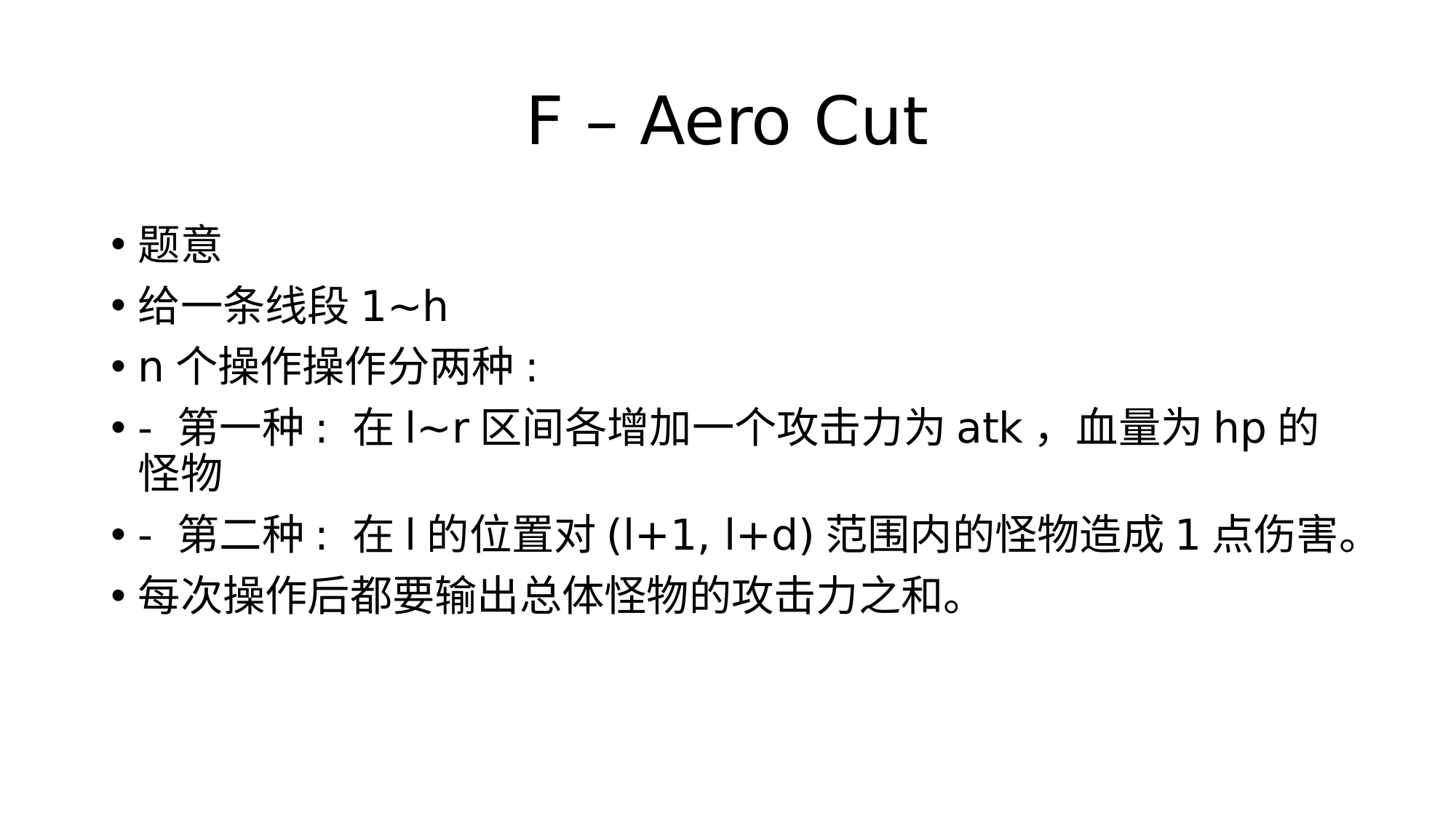

# F – Aero Cut
题意
给一条线段1~h
n个操作操作分两种:
- 第一种: 在l~r区间各增加一个攻击力为atk，血量为hp的怪物
- 第二种: 在l的位置对(l+1, l+d)范围内的怪物造成1点伤害。
每次操作后都要输出总体怪物的攻击力之和。